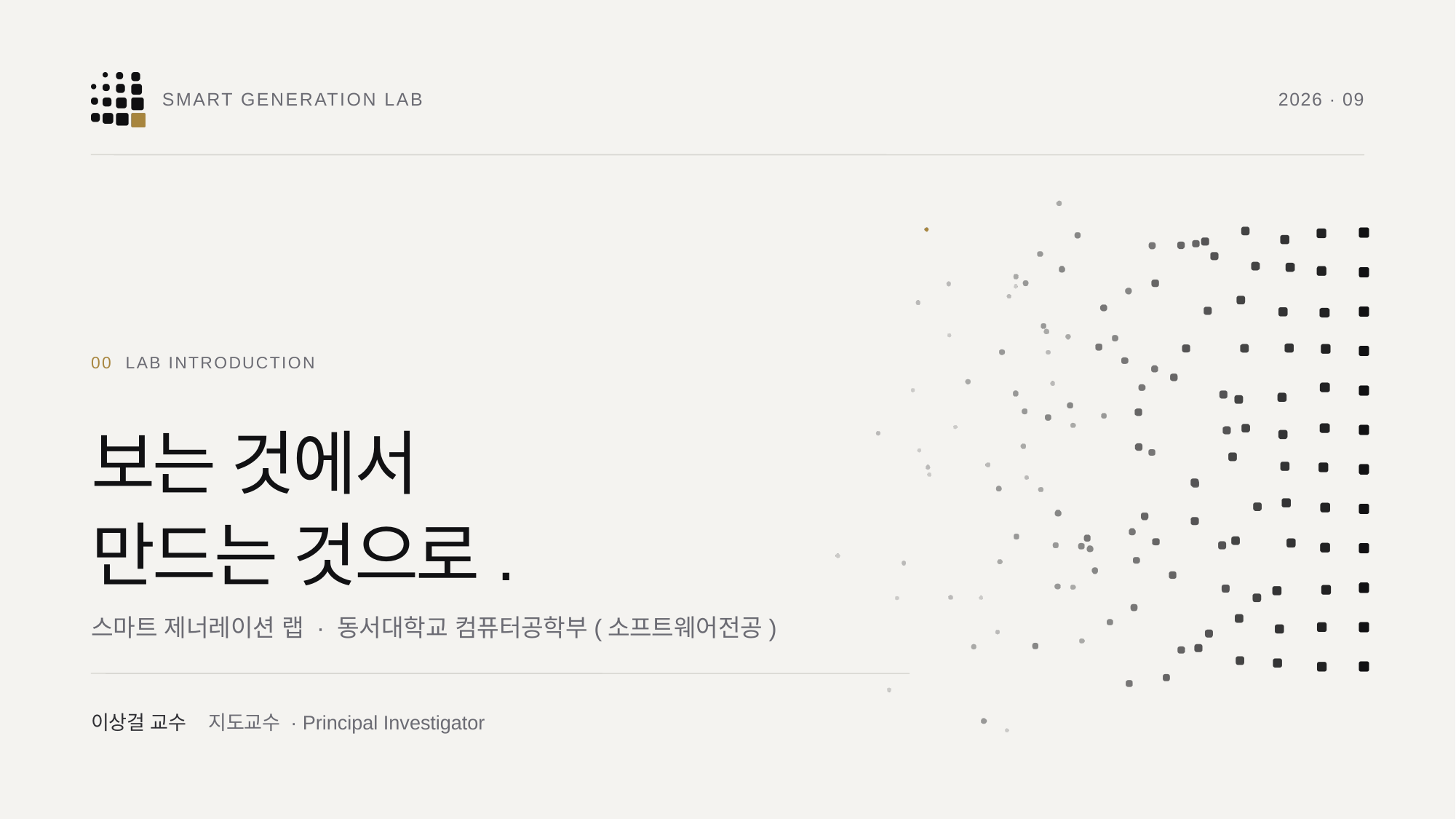

2026 · 09
00  LAB INTRODUCTION
보는 것에서
만드는 것으로.
스마트 제너레이션 랩 · 동서대학교 컴퓨터공학부(소프트웨어전공)
이상걸 교수    지도교수 · Principal Investigator